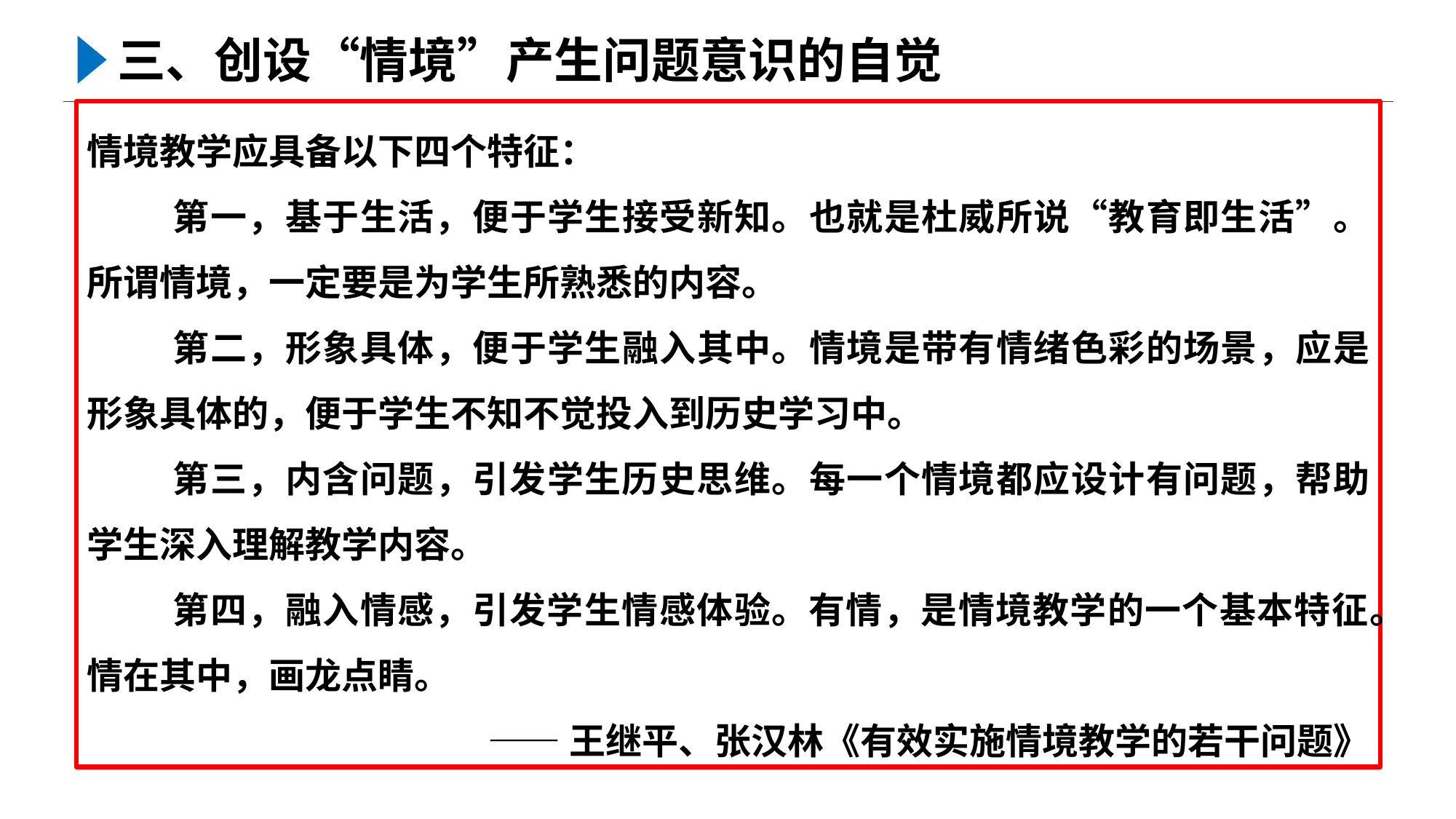

三、创设“情境”产生问题意识的自觉

情境教学应具备以下四个特征：
第一，基于生活，便于学生接受新知。也就是杜威所说“教育即生活”。所谓情境，一定要是为学生所熟悉的内容。
第二，形象具体，便于学生融入其中。情境是带有情绪色彩的场景，应是形象具体的，便于学生不知不觉投入到历史学习中。
第三，内含问题，引发学生历史思维。每一个情境都应设计有问题，帮助学生深入理解教学内容。
第四，融入情感，引发学生情感体验。有情，是情境教学的一个基本特征。情在其中，画龙点睛。
——王继平、张汉林《有效实施情境教学的若干问题》